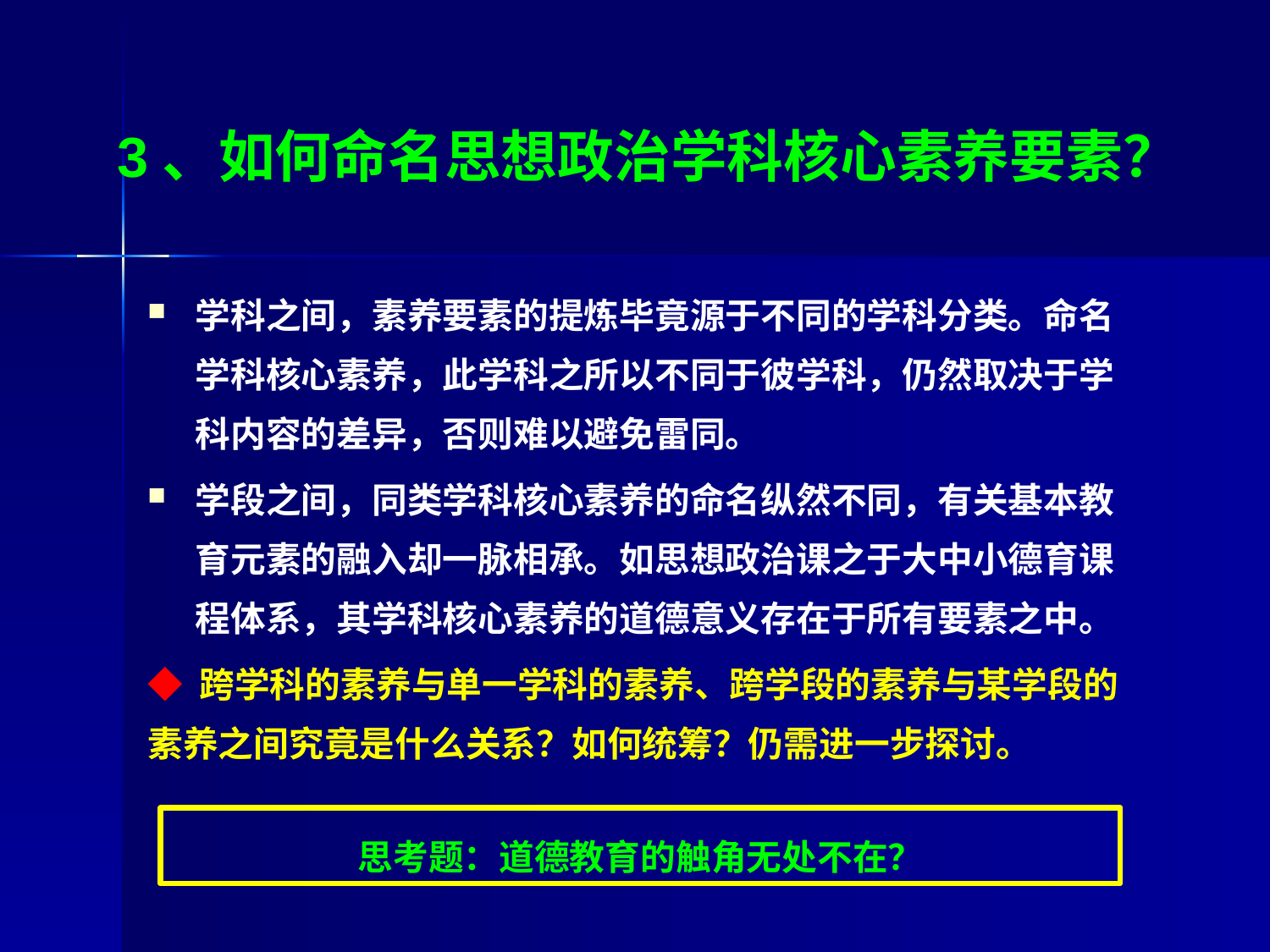

# 3、如何命名思想政治学科核心素养要素？
学科之间，素养要素的提炼毕竟源于不同的学科分类。命名学科核心素养，此学科之所以不同于彼学科，仍然取决于学科内容的差异，否则难以避免雷同。
学段之间，同类学科核心素养的命名纵然不同，有关基本教育元素的融入却一脉相承。如思想政治课之于大中小德育课程体系，其学科核心素养的道德意义存在于所有要素之中。
◆ 跨学科的素养与单一学科的素养、跨学段的素养与某学段的素养之间究竟是什么关系？如何统筹？仍需进一步探讨。

思考题：道德教育的触角无处不在？